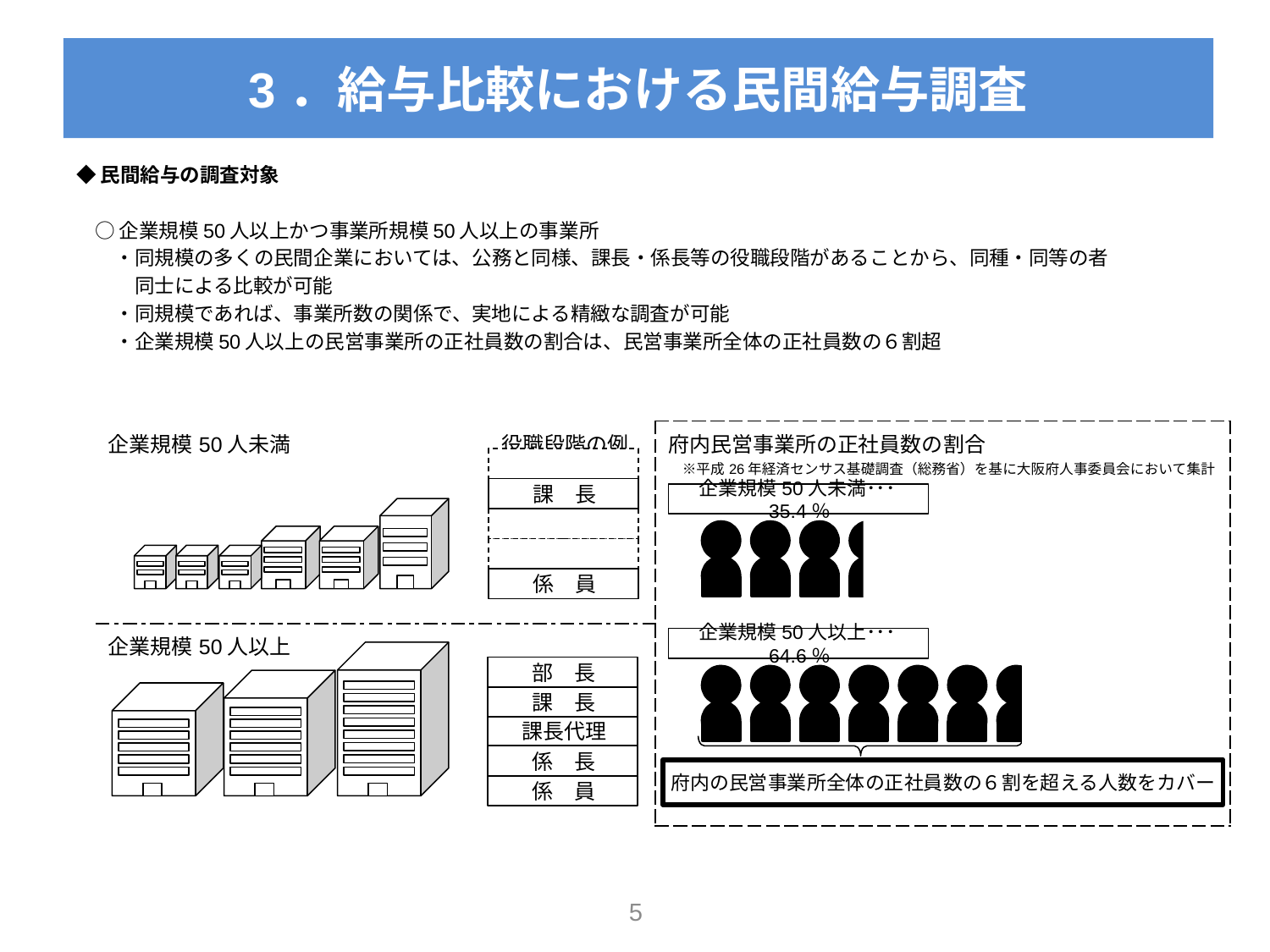

3．給与比較における民間給与調査
◆民間給与の調査対象

○企業規模50人以上かつ事業所規模50人以上の事業所
　・同規模の多くの民間企業においては、公務と同様、課長・係長等の役職段階があることから、同種・同等の者
　　同士による比較が可能
　・同規模であれば、事業所数の関係で、実地による精緻な調査が可能
　・企業規模50人以上の民営事業所の正社員数の割合は、民営事業所全体の正社員数の６割超
| 企業規模50人未満 | 役職段階の例 | 府内民営事業所の正社員数の割合 　※平成26年経済センサス基礎調査（総務省）を基に大阪府人事委員会において集計 |
| --- | --- | --- |
| 企業規模50人以上 |  |  |

課　長

係　員
企業規模50人未満･･･35.4％

企業規模50人以上･･･64.6％

部　長
課　長
課長代理
係　長
係　員

府内の民営事業所全体の正社員数の６割を超える人数をカバー
5